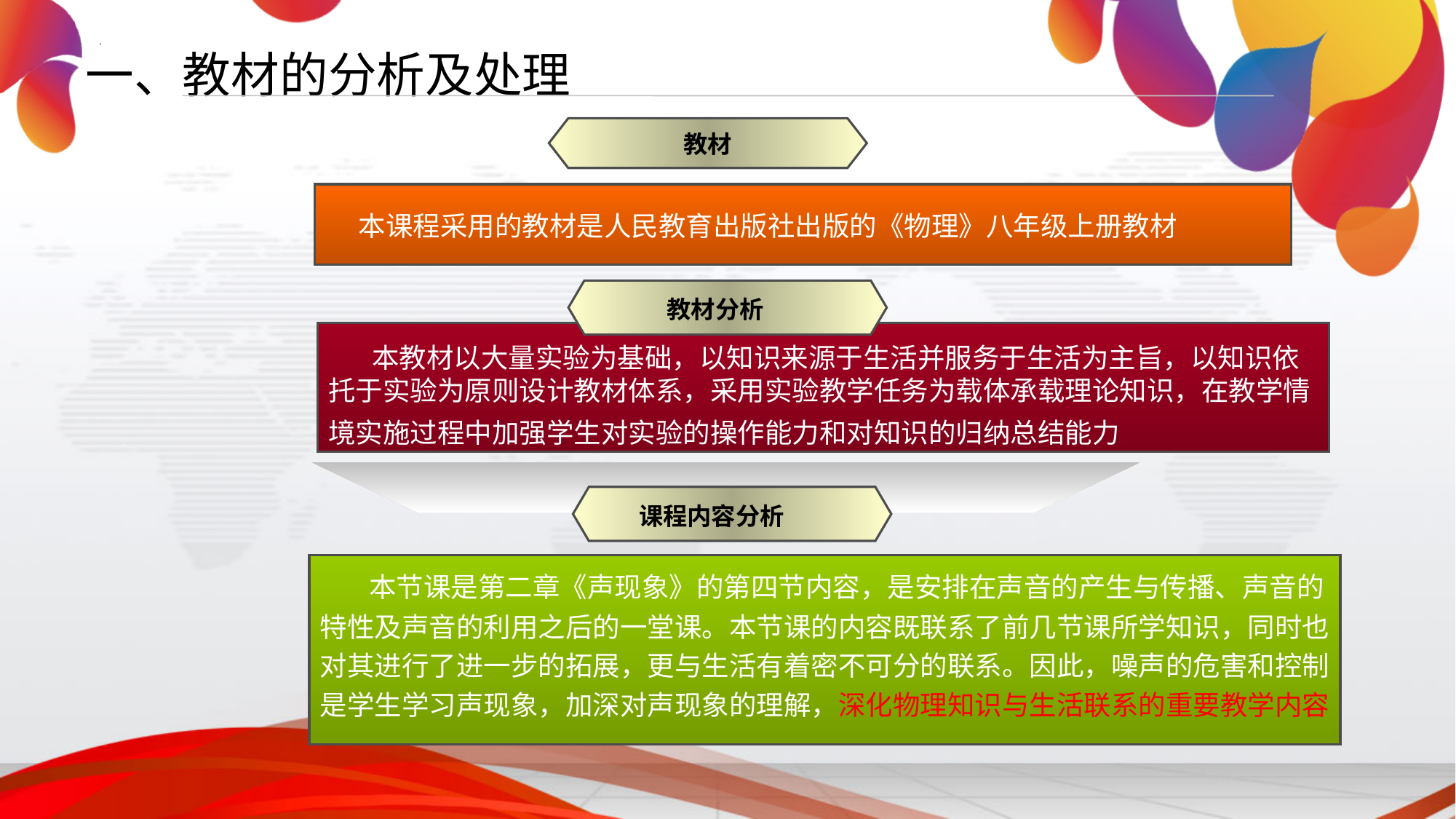

# 一、教材的分析及处理

教材

        本课程采用的教材是人民教育出版社出版的《物理》八年级上册教材
        教材分析

      本教材以大量实验为基础，以知识来源于生活并服务于生活为主旨，以知识依托于实验为原则设计教材体系，采用实验教学任务为载体承载理论知识，在教学情境实施过程中加强学生对实验的操作能力和对知识的归纳总结能力

   课程内容分析

       本节课是第二章《声现象》的第四节内容，是安排在声音的产生与传播、声音的特性及声音的利用之后的一堂课。本节课的内容既联系了前几节课所学知识，同时也对其进行了进一步的拓展，更与生活有着密不可分的联系。因此，噪声的危害和控制是学生学习声现象，加深对声现象的理解，深化物理知识与生活联系的重要教学内容